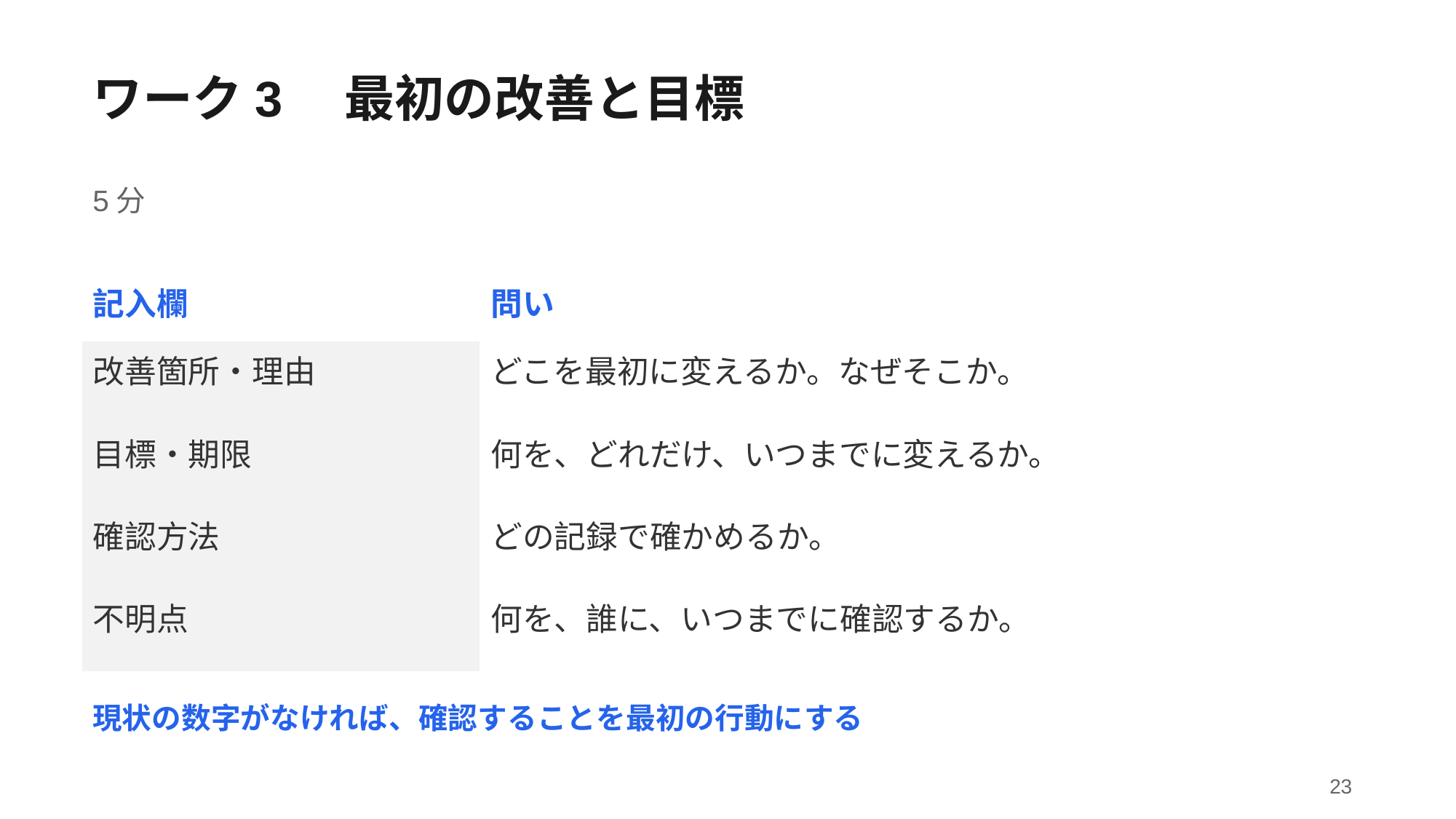

ワーク3　最初の改善と目標
5分
| 記入欄 | 問い |
| --- | --- |
| 改善箇所・理由 | どこを最初に変えるか。なぜそこか。 |
| 目標・期限 | 何を、どれだけ、いつまでに変えるか。 |
| 確認方法 | どの記録で確かめるか。 |
| 不明点 | 何を、誰に、いつまでに確認するか。 |
現状の数字がなければ、確認することを最初の行動にする
23